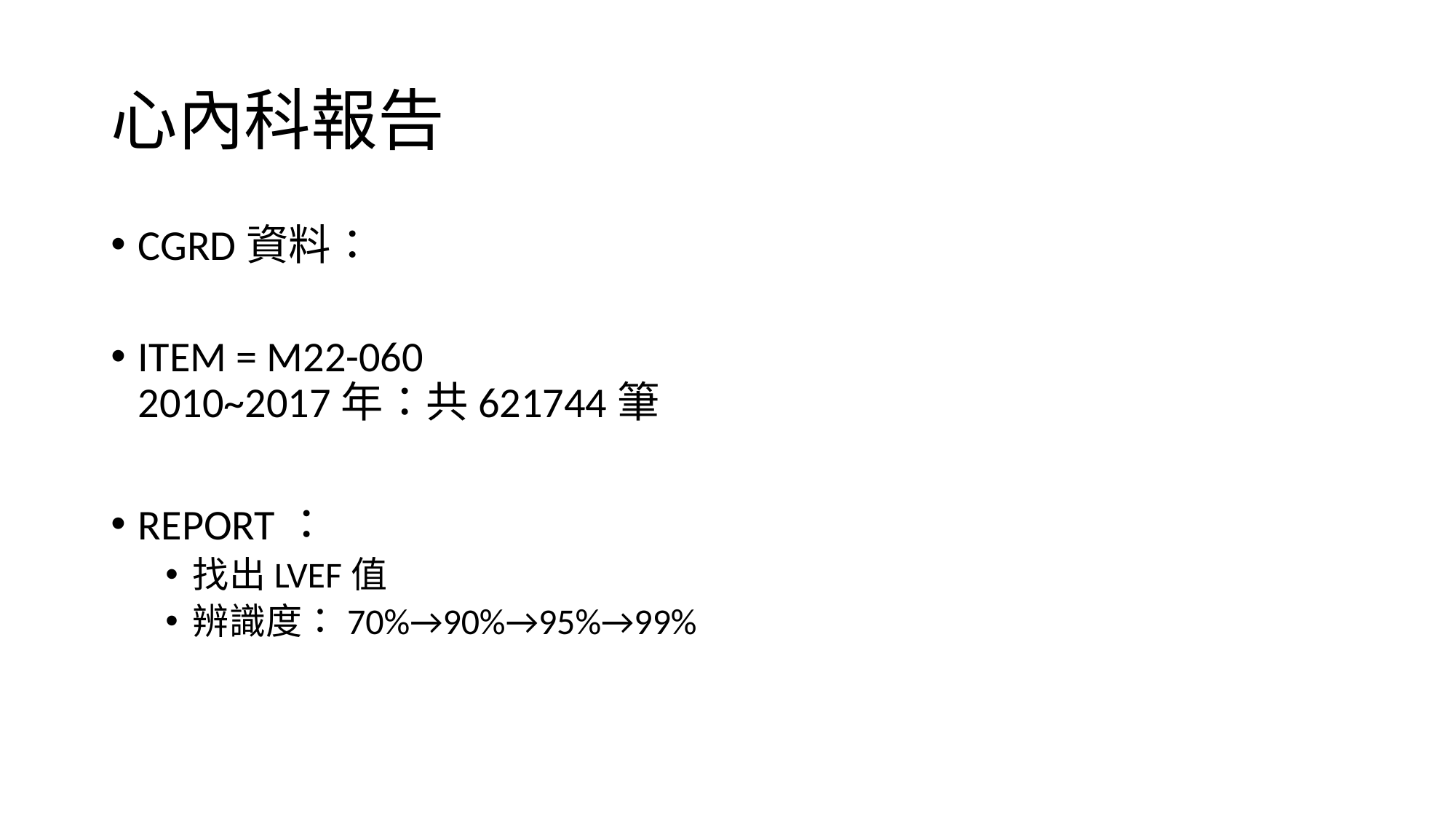

# 心內科報告
CGRD資料：
ITEM = M22-060
2010~2017年：共621744筆

REPORT：
找出LVEF值
辨識度：70%→90%→95%→99%